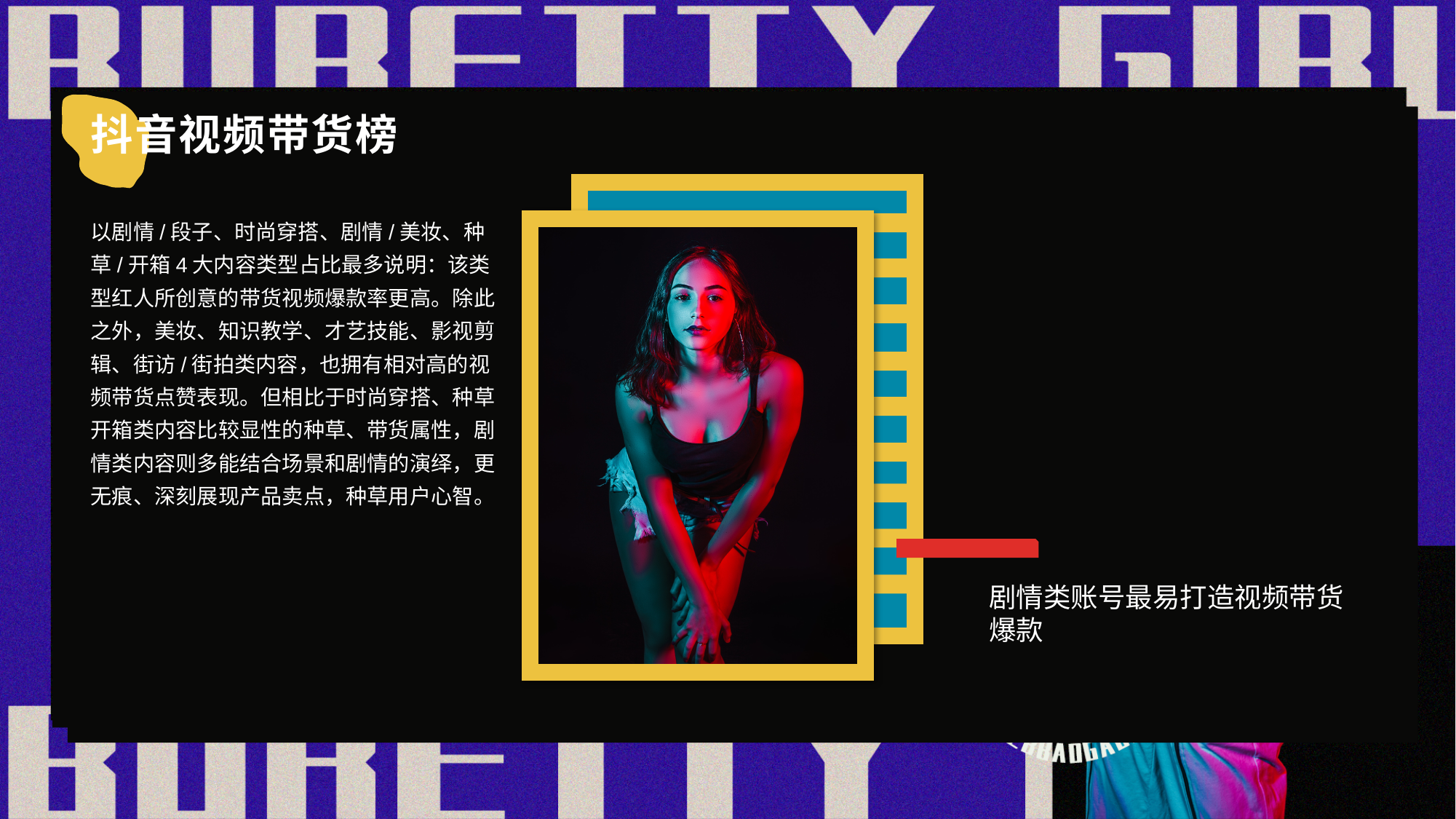

# 抖音视频带货榜

以剧情/段子、时尚穿搭、剧情/美妆、种草/开箱4大内容类型占比最多说明：该类型红人所创意的带货视频爆款率更高。除此之外，美妆、知识教学、才艺技能、影视剪辑、街访/街拍类内容，也拥有相对高的视频带货点赞表现。但相比于时尚穿搭、种草开箱类内容比较显性的种草、带货属性，剧情类内容则多能结合场景和剧情的演绎，更无痕、深刻展现产品卖点，种草用户心智。

剧情类账号最易打造视频带货爆款